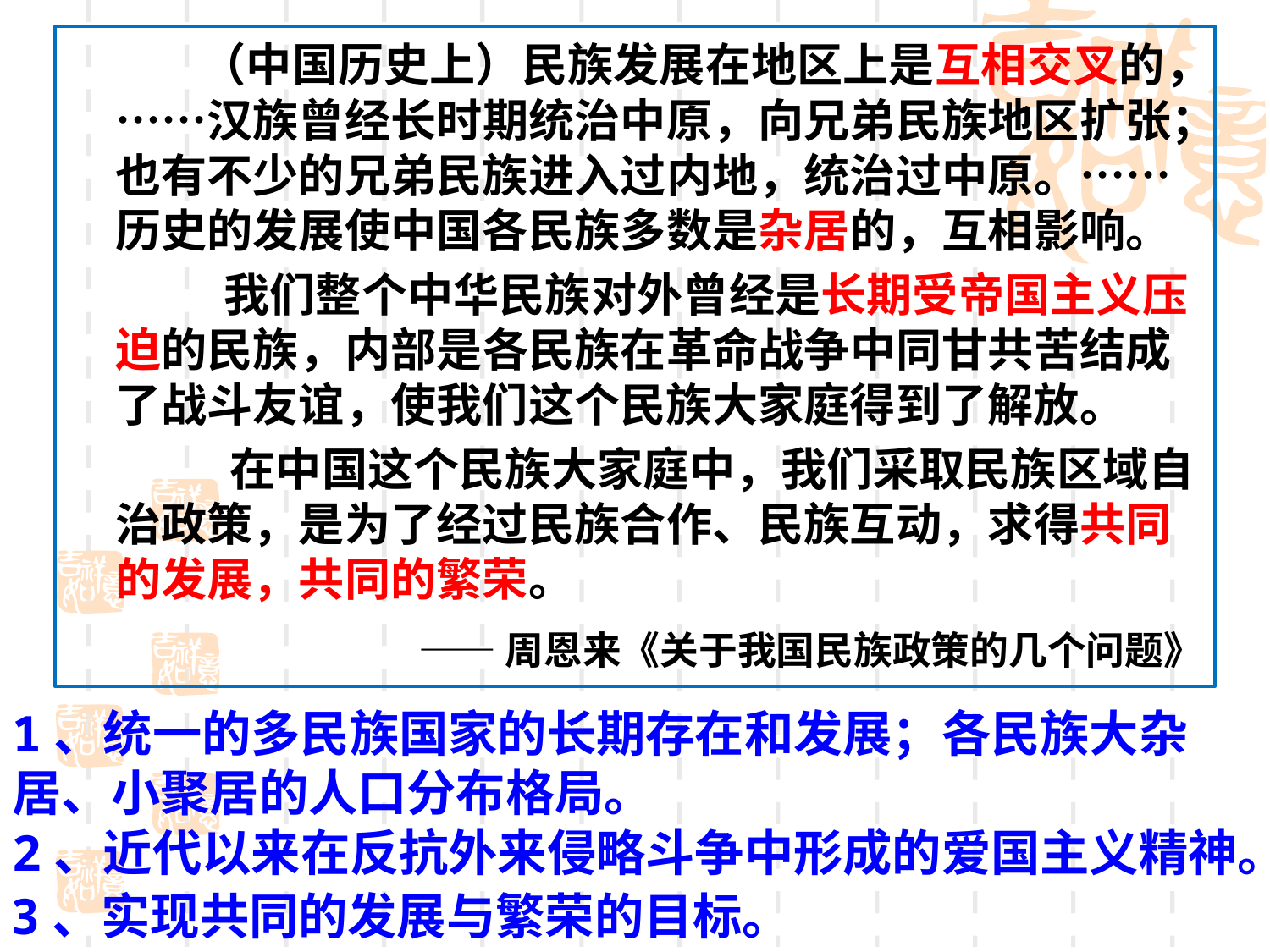

（中国历史上）民族发展在地区上是互相交叉的，……汉族曾经长时期统治中原，向兄弟民族地区扩张；也有不少的兄弟民族进入过内地，统治过中原。……历史的发展使中国各民族多数是杂居的，互相影响。
              我们整个中华民族对外曾经是长期受帝国主义压迫的民族，内部是各民族在革命战争中同甘共苦结成了战斗友谊，使我们这个民族大家庭得到了解放。
	          在中国这个民族大家庭中，我们采取民族区域自治政策，是为了经过民族合作、民族互动，求得共同的发展，共同的繁荣。
	——周恩来《关于我国民族政策的几个问题》
1、统一的多民族国家的长期存在和发展；各民族大杂居、小聚居的人口分布格局。
2、近代以来在反抗外来侵略斗争中形成的爱国主义精神。
3、实现共同的发展与繁荣的目标。